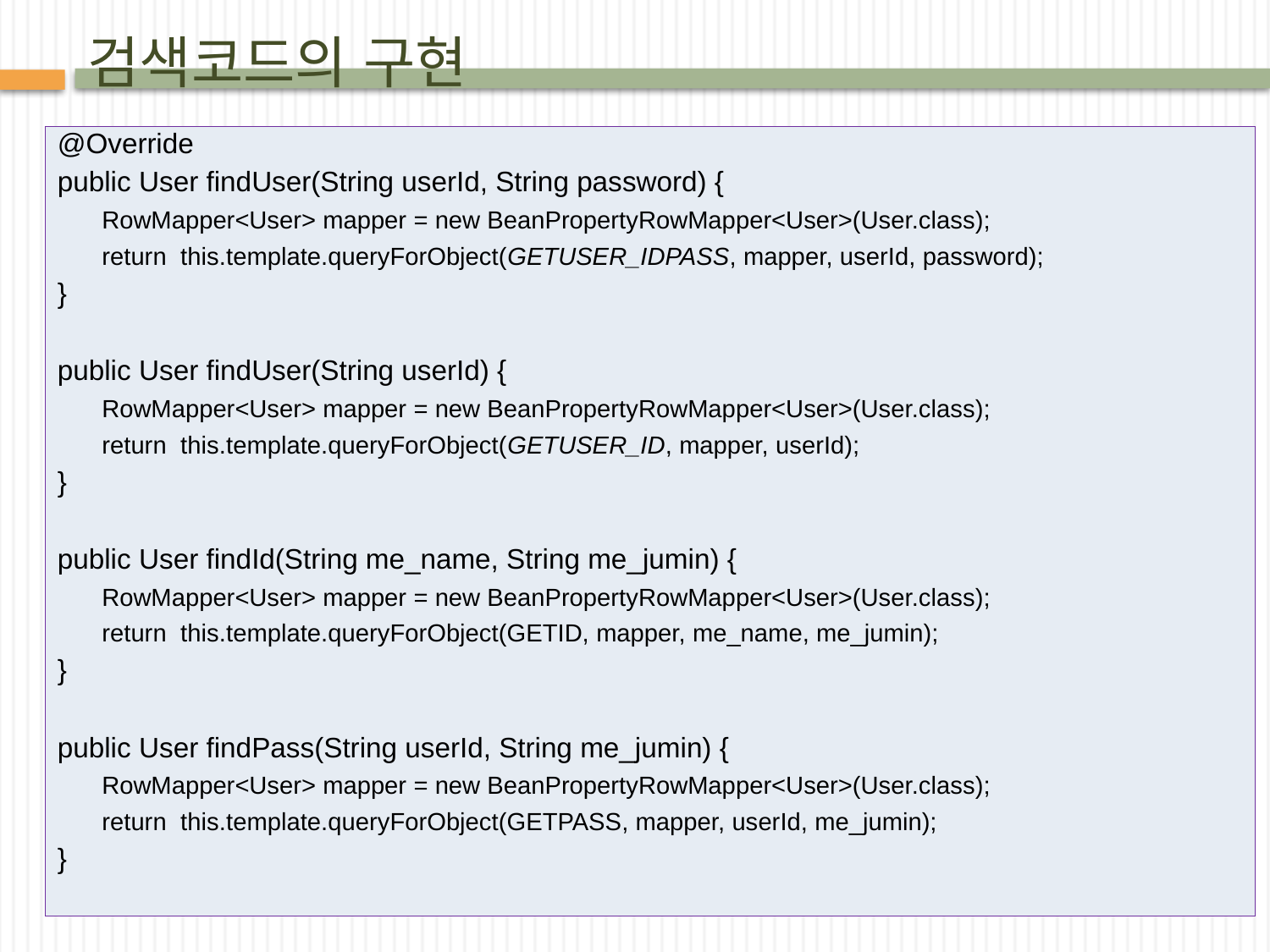

# 검색코드의 구현
@Override
public User findUser(String userId, String password) {
RowMapper<User> mapper = new BeanPropertyRowMapper<User>(User.class);
return  this.template.queryForObject(GETUSER_IDPASS, mapper, userId, password);
}

public User findUser(String userId) {
RowMapper<User> mapper = new BeanPropertyRowMapper<User>(User.class);
return  this.template.queryForObject(GETUSER_ID, mapper, userId);
}

public User findId(String me_name, String me_jumin) {
RowMapper<User> mapper = new BeanPropertyRowMapper<User>(User.class);
return  this.template.queryForObject(GETID, mapper, me_name, me_jumin);
}

public User findPass(String userId, String me_jumin) {
RowMapper<User> mapper = new BeanPropertyRowMapper<User>(User.class);
return  this.template.queryForObject(GETPASS, mapper, userId, me_jumin);
}